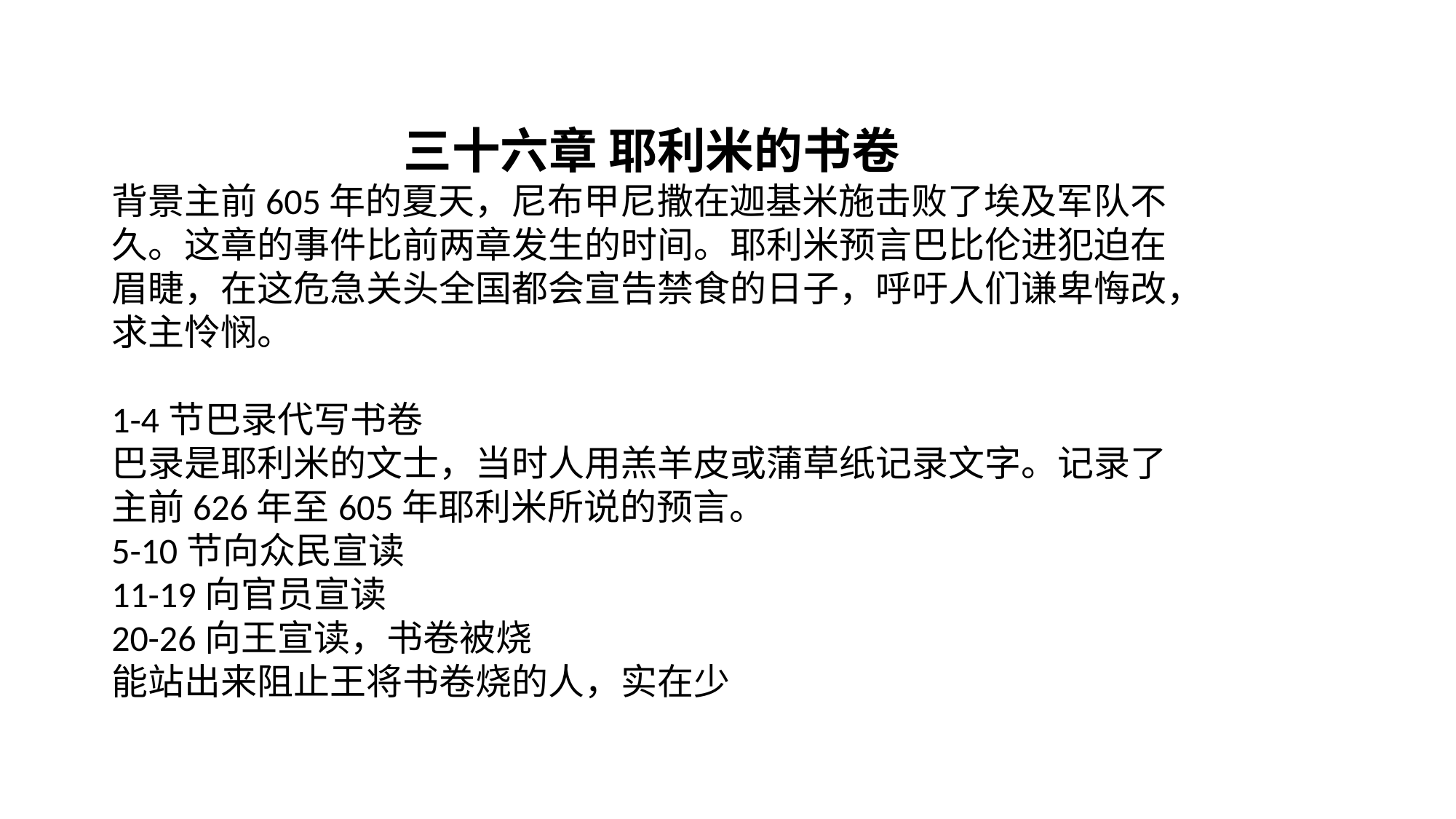

三十六章 耶利米的书卷
背景主前605年的夏天，尼布甲尼撒在迦基米施击败了埃及军队不久。这章的事件比前两章发生的时间。耶利米预言巴比伦进犯迫在眉睫，在这危急关头全国都会宣告禁食的日子，呼吁人们谦卑悔改，求主怜悯。

1-4节巴录代写书卷
巴录是耶利米的文士，当时人用羔羊皮或蒲草纸记录文字。记录了主前626年至605年耶利米所说的预言。
5-10节向众民宣读
11-19向官员宣读
20-26向王宣读，书卷被烧
能站出来阻止王将书卷烧的人，实在少